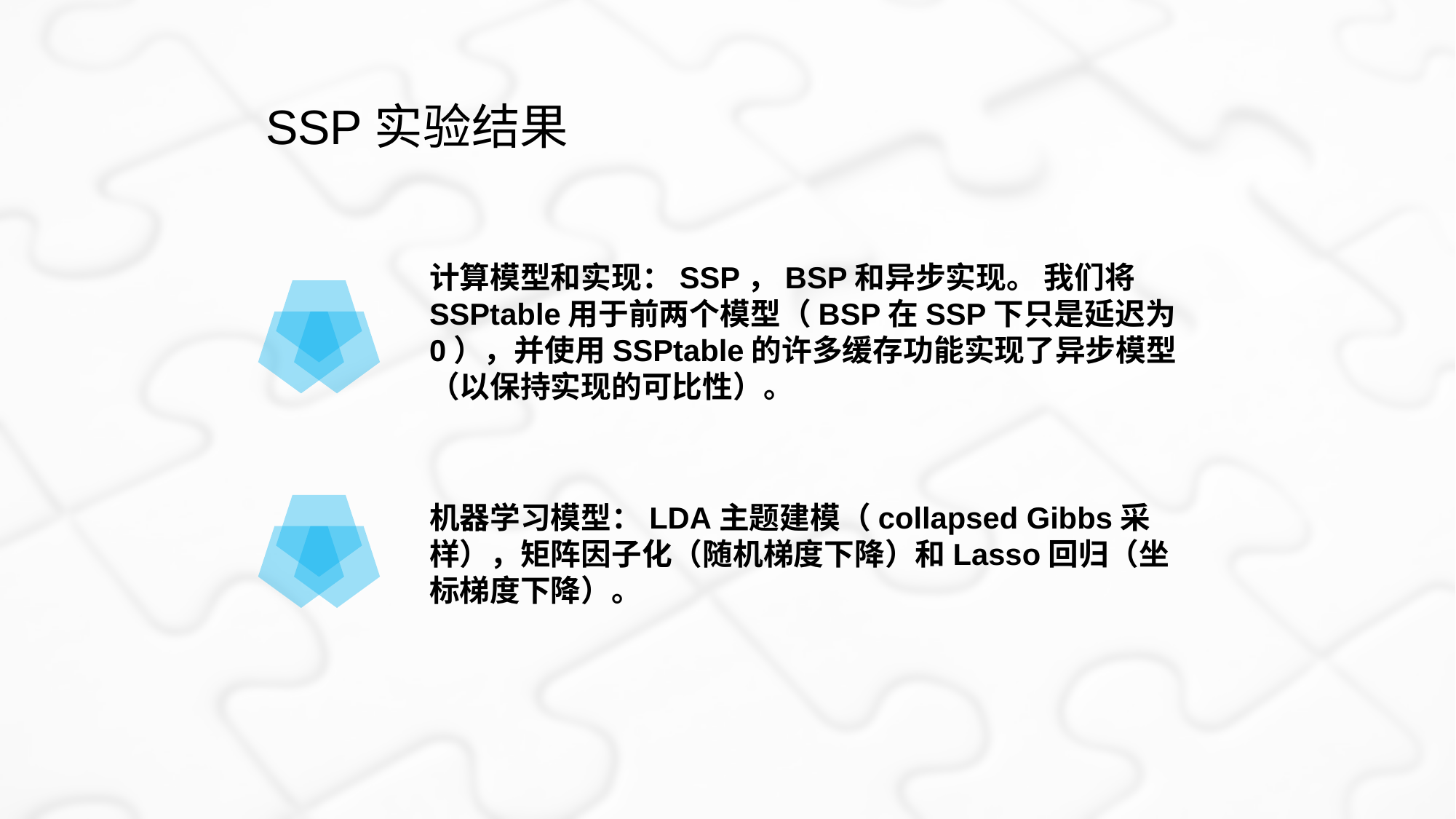

SSP实验结果
计算模型和实现：SSP，BSP和异步实现。 我们将SSPtable用于前两个模型（BSP在SSP下只是延迟为0），并使用SSPtable的许多缓存功能实现了异步模型（以保持实现的可比性）。

机器学习模型：LDA主题建模（collapsed Gibbs采样），矩阵因子化（随机梯度下降）和Lasso回归（坐标梯度下降）。